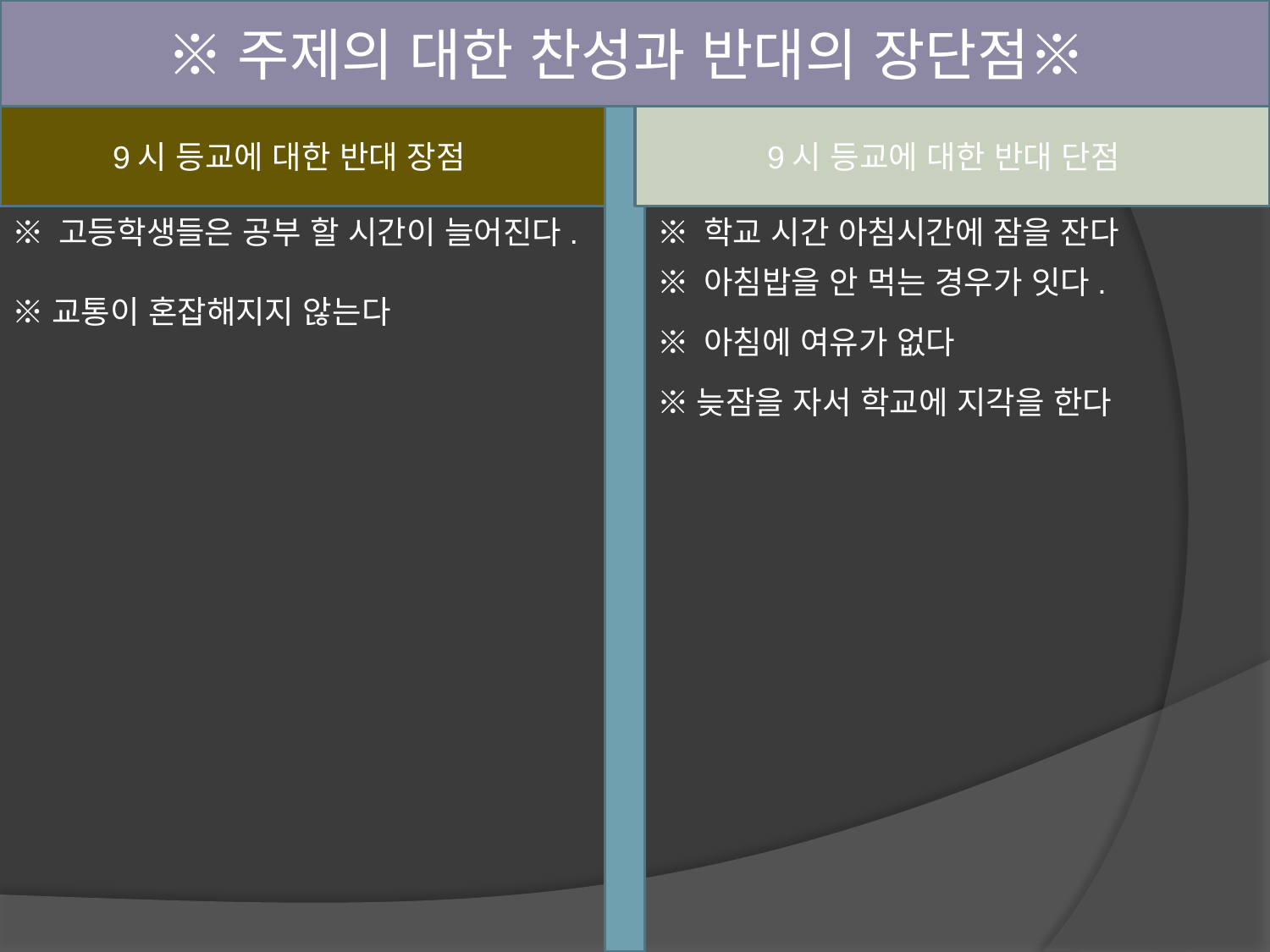

※주제의 대한 찬성과 반대의 장단점※
9시 등교에 대한 반대 장점

9시 등교에 대한 반대 단점
※ 고등학생들은 공부 할 시간이 늘어진다.
※ 학교 시간 아침시간에 잠을 잔다
※ 아침밥을 안 먹는 경우가 잇다.
※교통이 혼잡해지지 않는다
※ 아침에 여유가 없다
※늦잠을 자서 학교에 지각을 한다